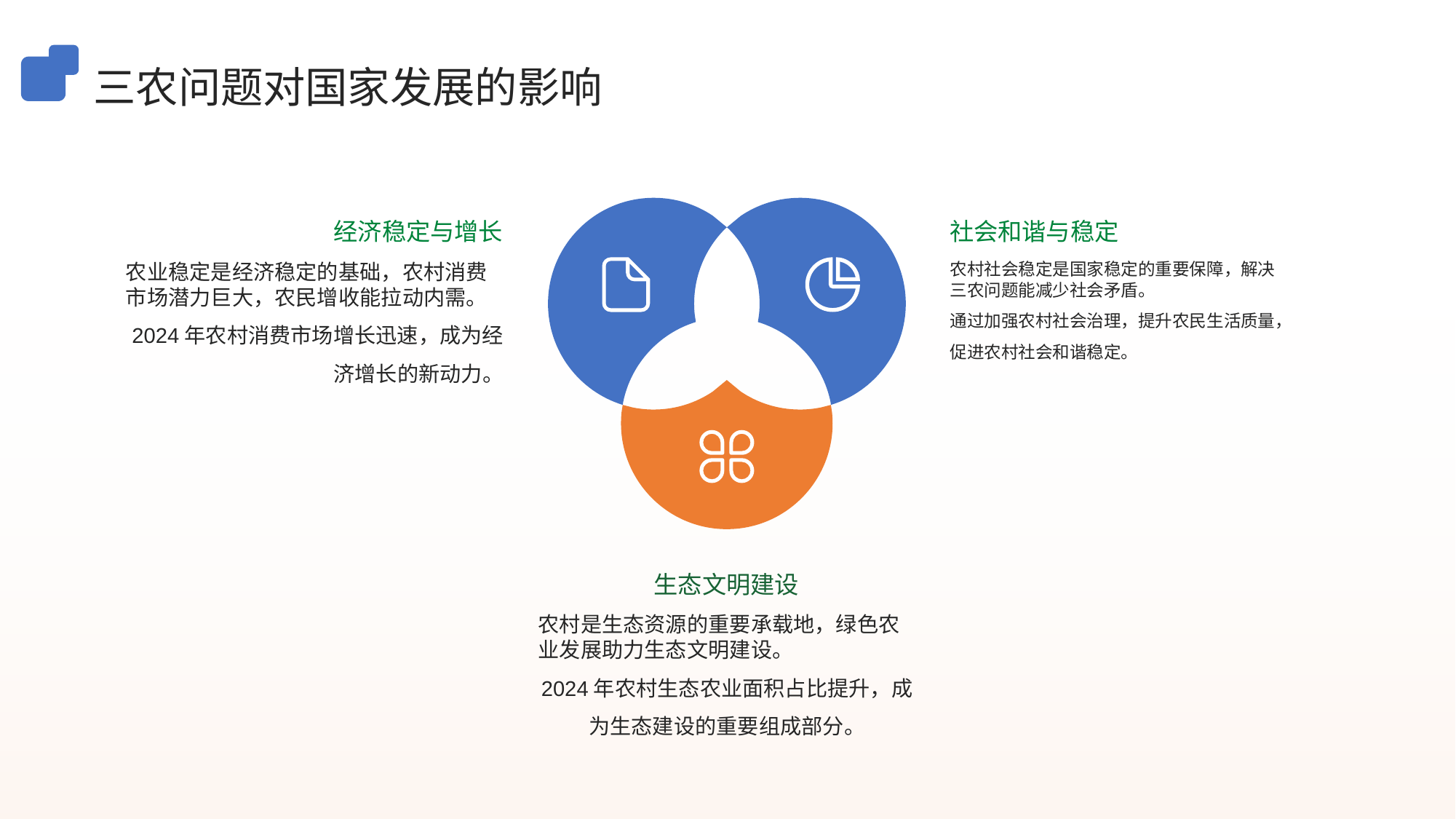

三农问题对国家发展的影响
经济稳定与增长
社会和谐与稳定

农业稳定是经济稳定的基础，农村消费市场潜力巨大，农民增收能拉动内需。
2024年农村消费市场增长迅速，成为经济增长的新动力。
农村社会稳定是国家稳定的重要保障，解决三农问题能减少社会矛盾。
通过加强农村社会治理，提升农民生活质量，促进农村社会和谐稳定。

生态文明建设
农村是生态资源的重要承载地，绿色农业发展助力生态文明建设。
2024年农村生态农业面积占比提升，成为生态建设的重要组成部分。